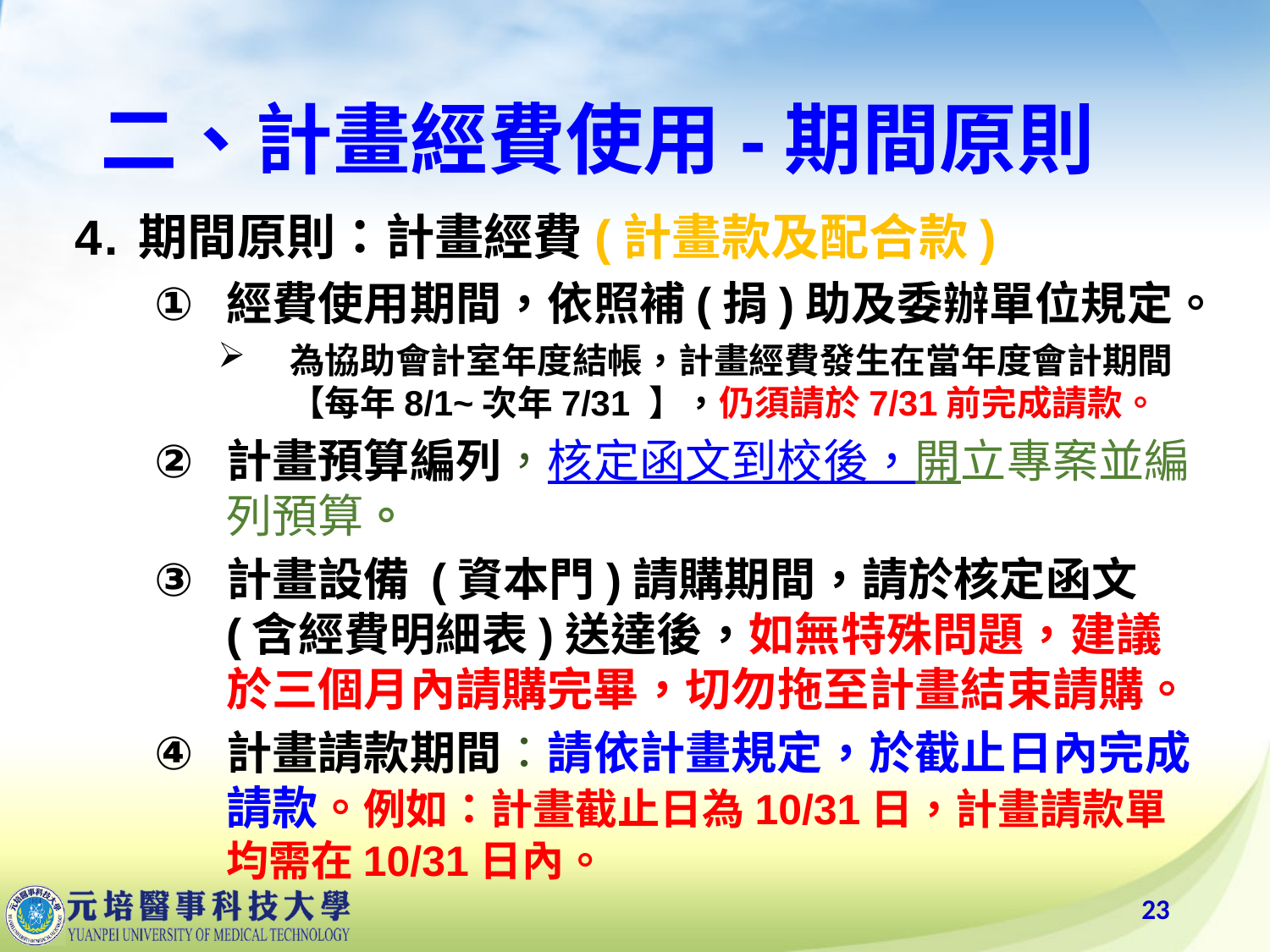

# 二、計畫經費使用-期間原則
期間原則：計畫經費(計畫款及配合款)
經費使用期間，依照補(捐)助及委辦單位規定。
為協助會計室年度結帳，計畫經費發生在當年度會計期間【每年8/1~次年7/31 】，仍須請於7/31前完成請款。
計畫預算編列，核定函文到校後，開立專案並編列預算。
計畫設備 (資本門)請購期間，請於核定函文(含經費明細表)送達後，如無特殊問題，建議於三個月內請購完畢，切勿拖至計畫結束請購。
計畫請款期間：請依計畫規定，於截止日內完成請款。例如：計畫截止日為10/31日，計畫請款單均需在10/31日內。

23